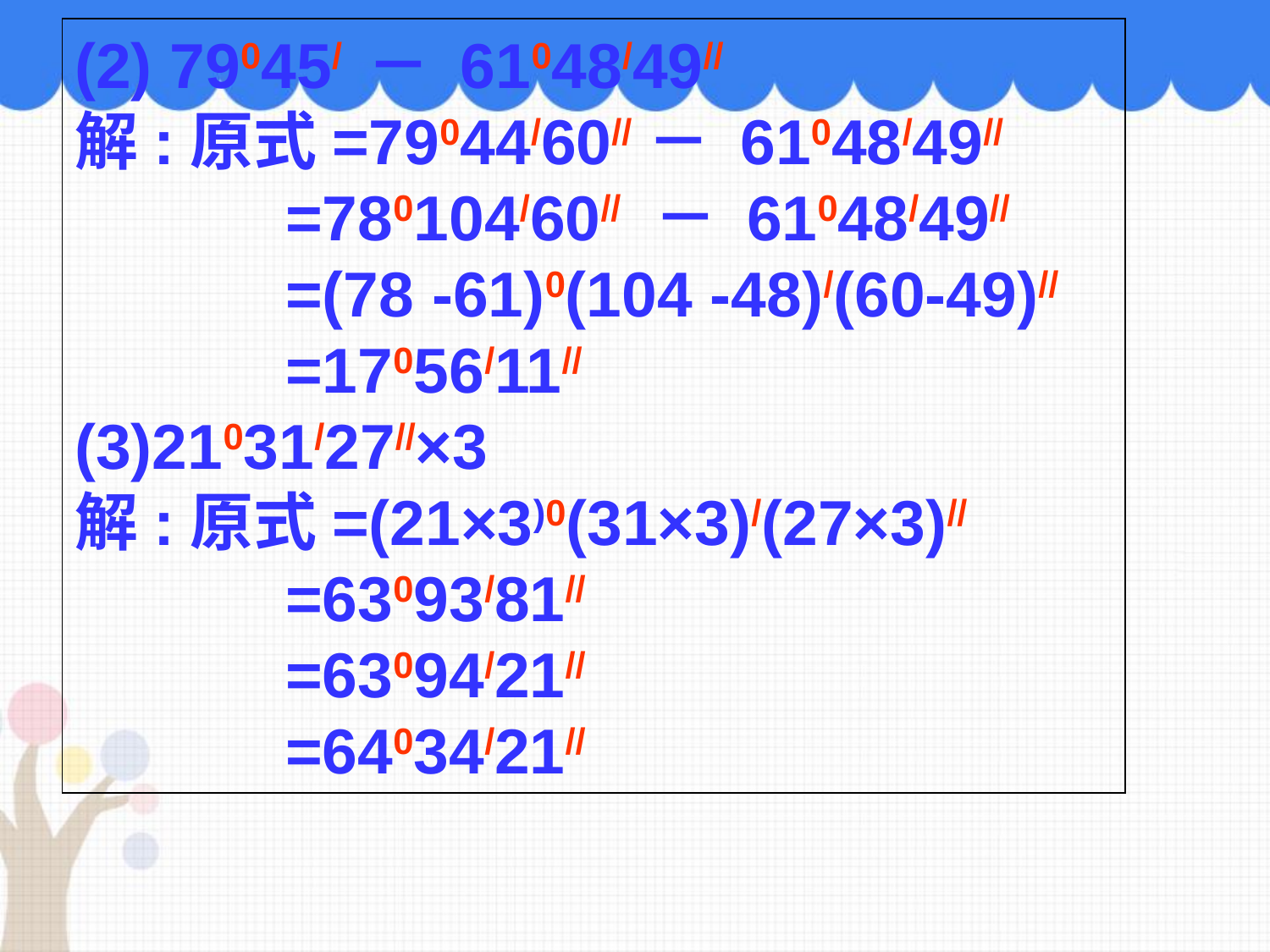

(2) 79045/ － 61048/49//
解:原式=79044/60//－ 61048/49//
            =780104/60// － 61048/49//
            =(78 -61)0(104 -48)/(60-49)//
            =17056/11//
(3)21031/27//×3
解:原式=(21×3)0(31×3)/(27×3)//
            =63093/81//
            =63094/21//
            =64034/21//